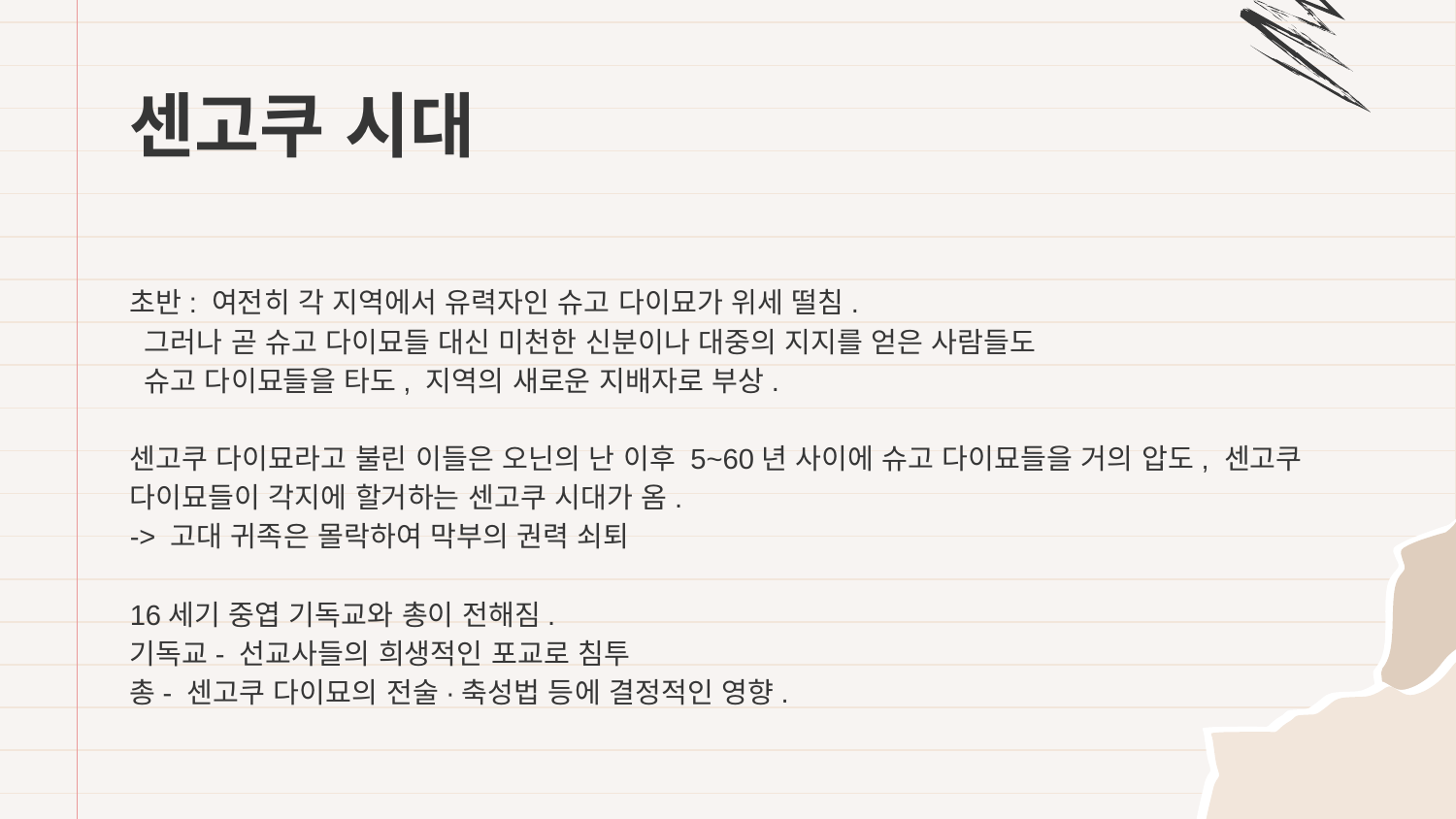

# 센고쿠 시대
초반: 여전히 각 지역에서 유력자인 슈고 다이묘가 위세 떨침.
 그러나 곧 슈고 다이묘들 대신 미천한 신분이나 대중의 지지를 얻은 사람들도
 슈고 다이묘들을 타도, 지역의 새로운 지배자로 부상.

센고쿠 다이묘라고 불린 이들은 오닌의 난 이후 5~60년 사이에 슈고 다이묘들을 거의 압도, 센고쿠 다이묘들이 각지에 할거하는 센고쿠 시대가 옴.
-> 고대 귀족은 몰락하여 막부의 권력 쇠퇴

16세기 중엽 기독교와 총이 전해짐.
기독교- 선교사들의 희생적인 포교로 침투
총- 센고쿠 다이묘의 전술·축성법 등에 결정적인 영향.